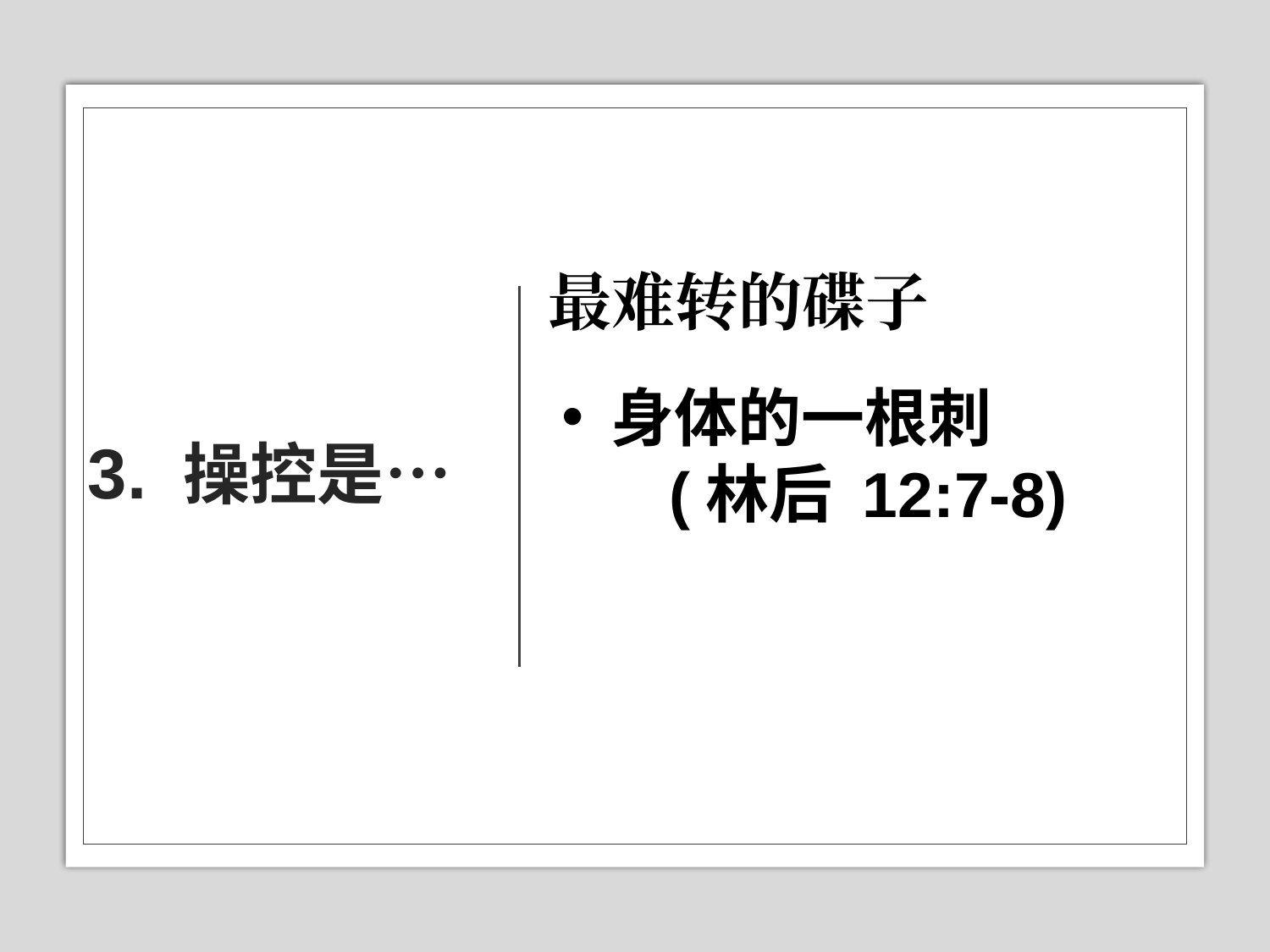

# 3. 操控是…
最难转的碟子
身体的一根刺                (林后 12:7-8)